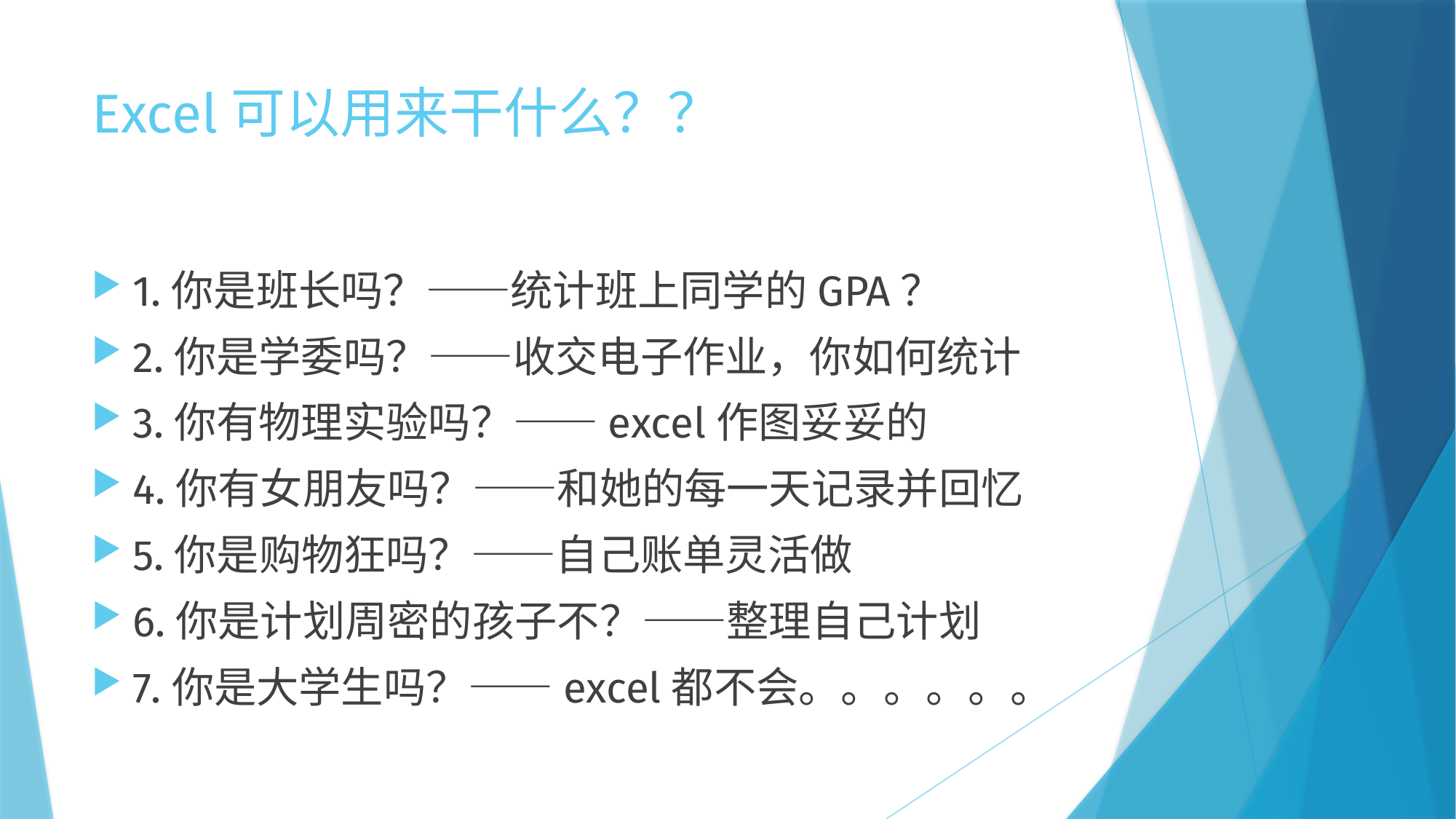

# Excel可以用来干什么？？
1.你是班长吗？——统计班上同学的GPA？
2.你是学委吗？——收交电子作业，你如何统计
3.你有物理实验吗？——excel作图妥妥的
4.你有女朋友吗？——和她的每一天记录并回忆
5.你是购物狂吗？——自己账单灵活做
6.你是计划周密的孩子不？——整理自己计划
7.你是大学生吗？——excel都不会。。。。。。